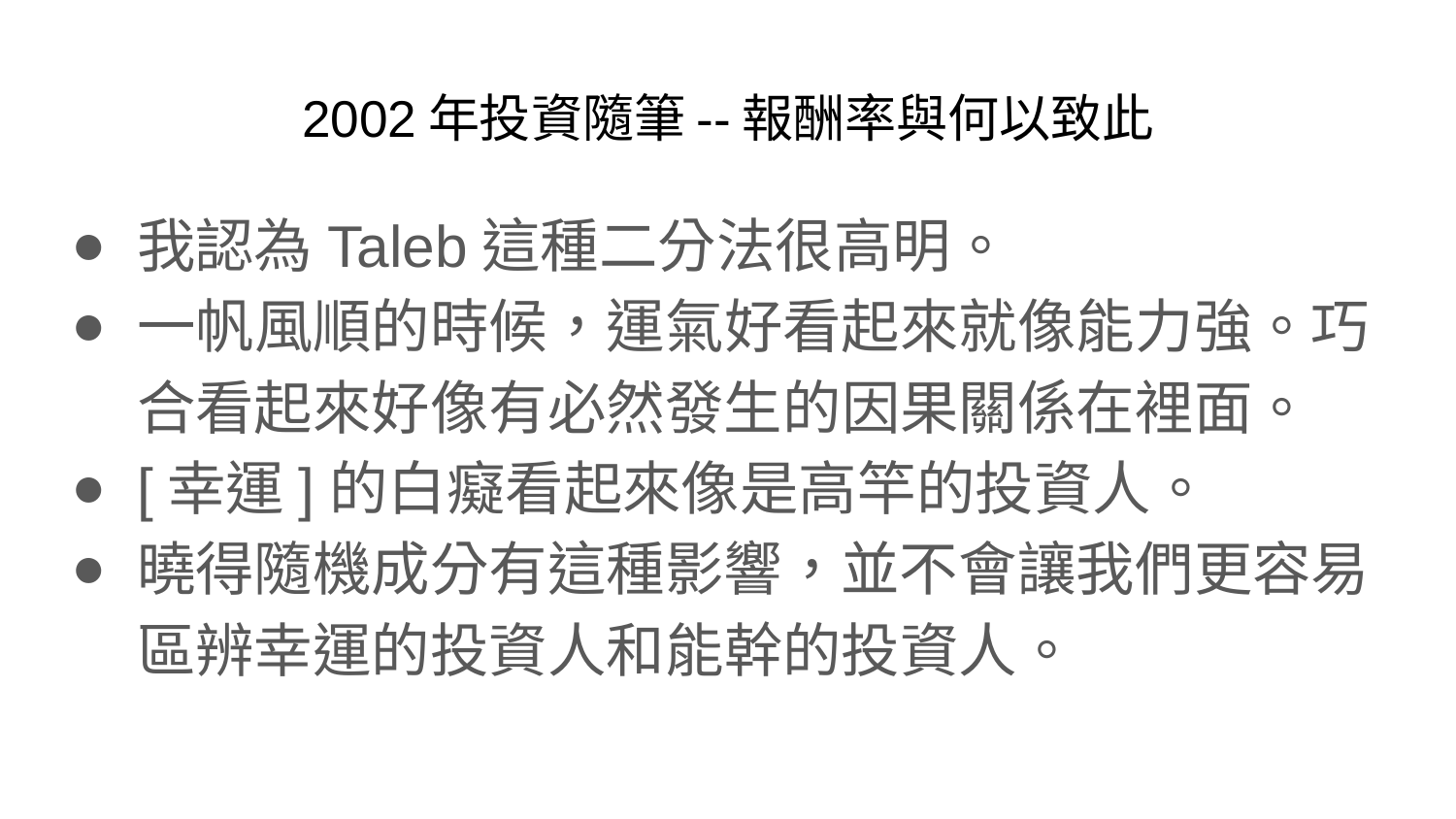

# 2002年投資隨筆--報酬率與何以致此
我認為Taleb這種二分法很高明。
一帆風順的時候，運氣好看起來就像能力強。巧合看起來好像有必然發生的因果關係在裡面。
[幸運]的白癡看起來像是高竿的投資人。
曉得隨機成分有這種影響，並不會讓我們更容易區辨幸運的投資人和能幹的投資人。